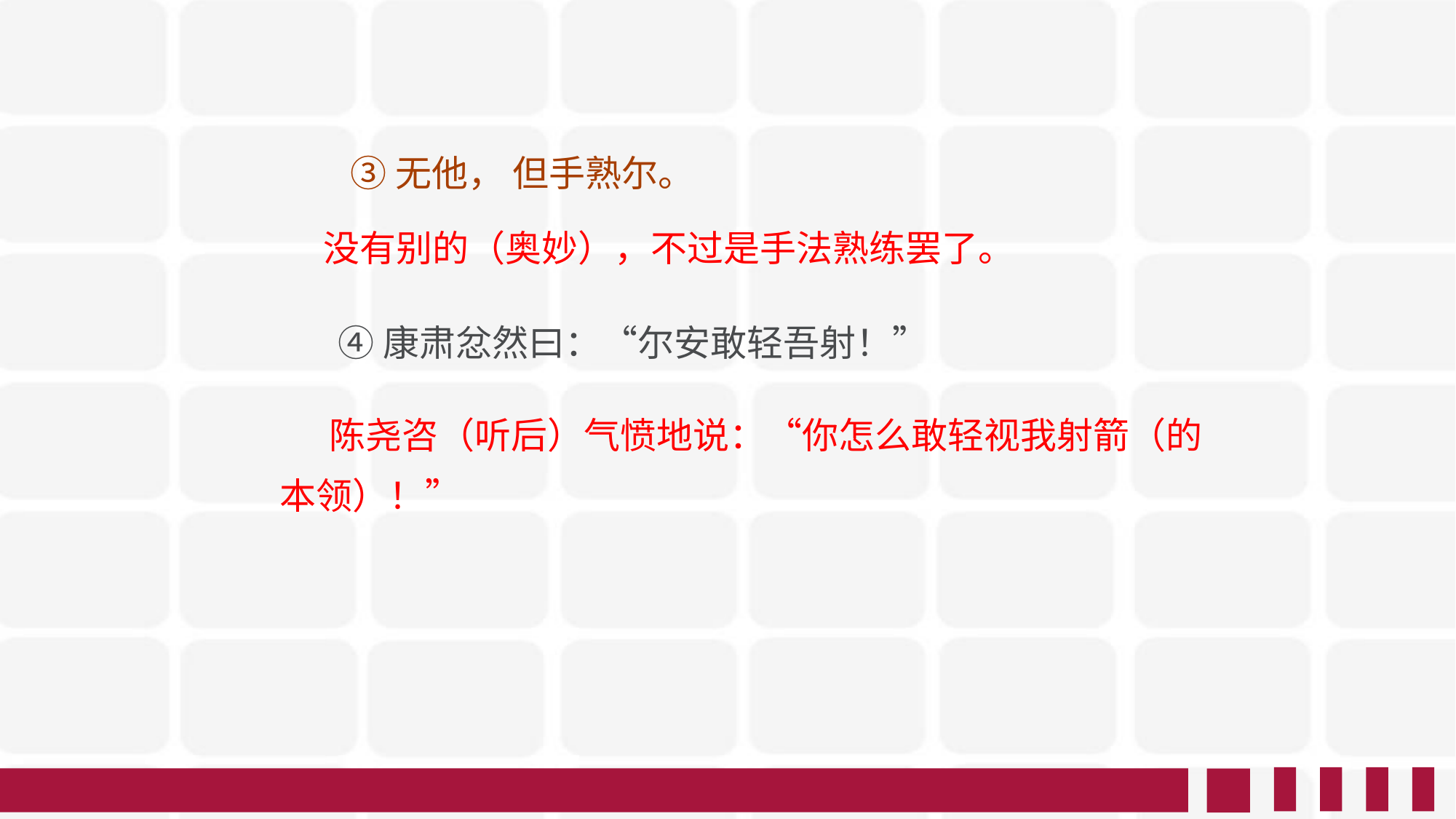

③无他， 但手熟尔。

    没有别的（奥妙），不过是手法熟练罢了。
④康肃忿然曰：“尔安敢轻吾射！”

     陈尧咨（听后）气愤地说：“你怎么敢轻视我射箭（的本领）！”